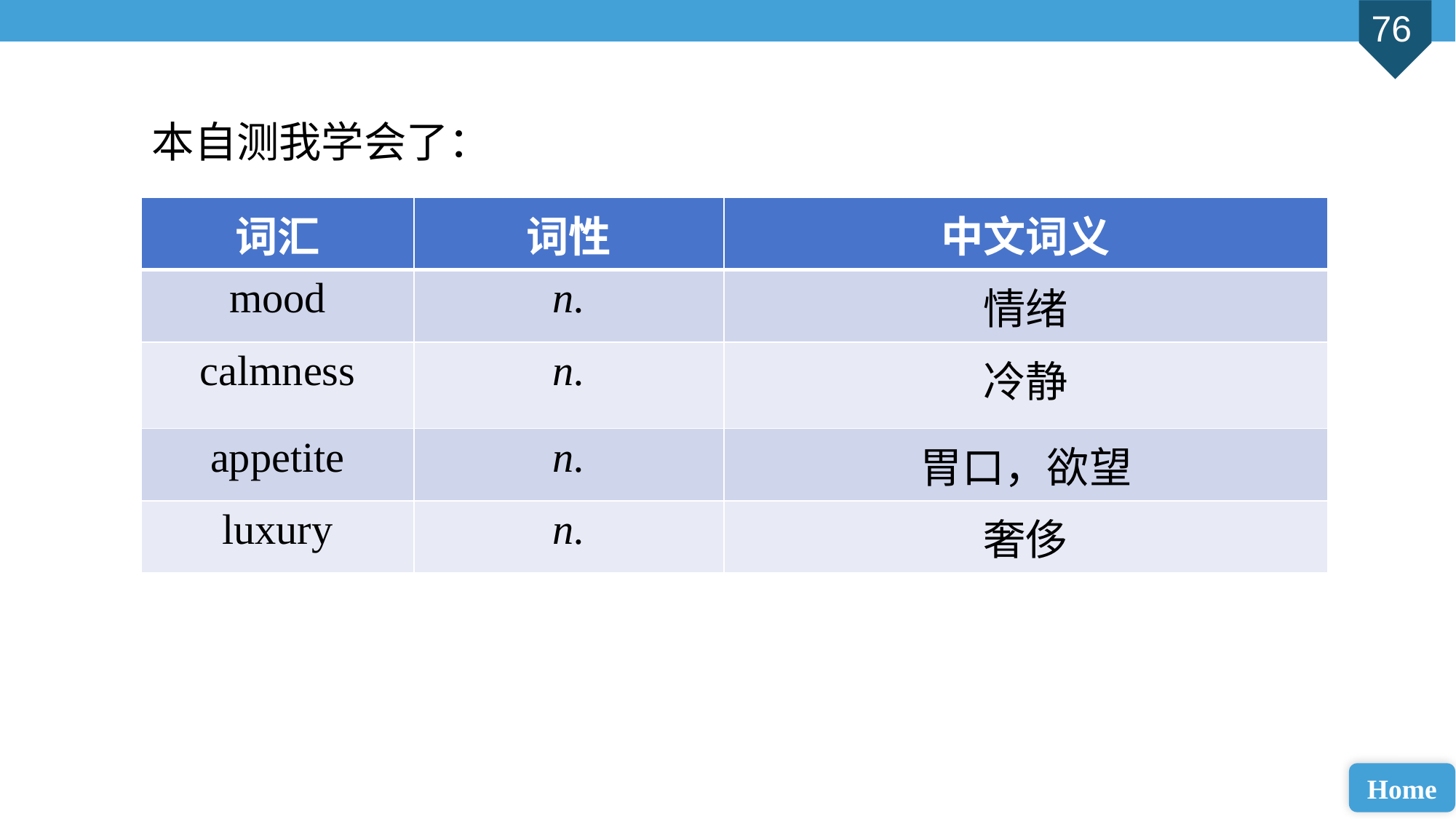

本自测我学会了：
| 词汇 | 词性 | 中文词义 |
| --- | --- | --- |
| mood | n. | 情绪 |
| calmness | n. | 冷静 |
| appetite | n. | 胃口，欲望 |
| luxury | n. | 奢侈 |